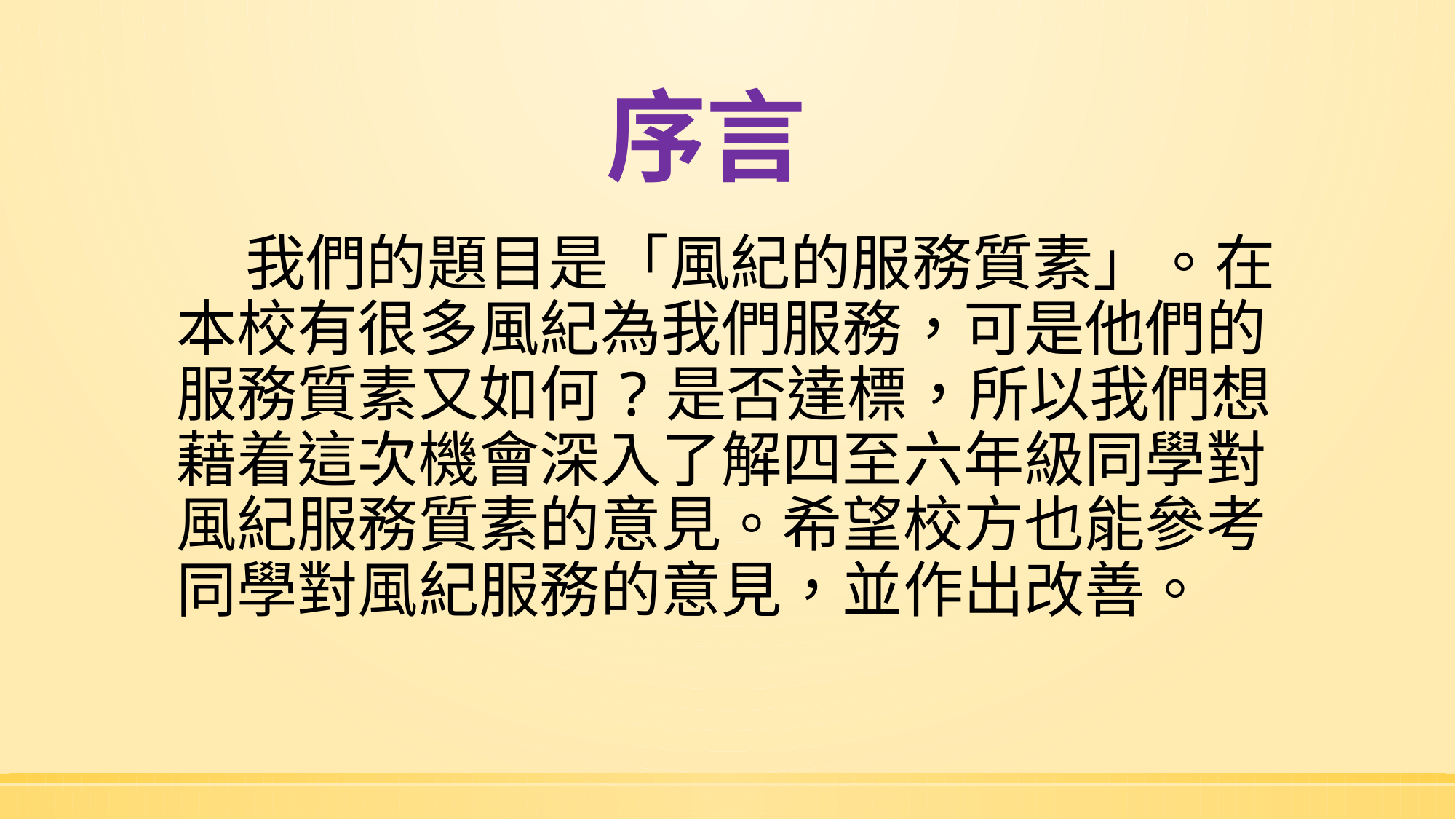

序言
    我們的題目是「風紀的服務質素」。在本校有很多風紀為我們服務，可是他們的服務質素又如何?是否達標，所以我們想藉着這次機會深入了解四至六年級同學對風紀服務質素的意見。希望校方也能參考同學對風紀服務的意見，並作出改善。